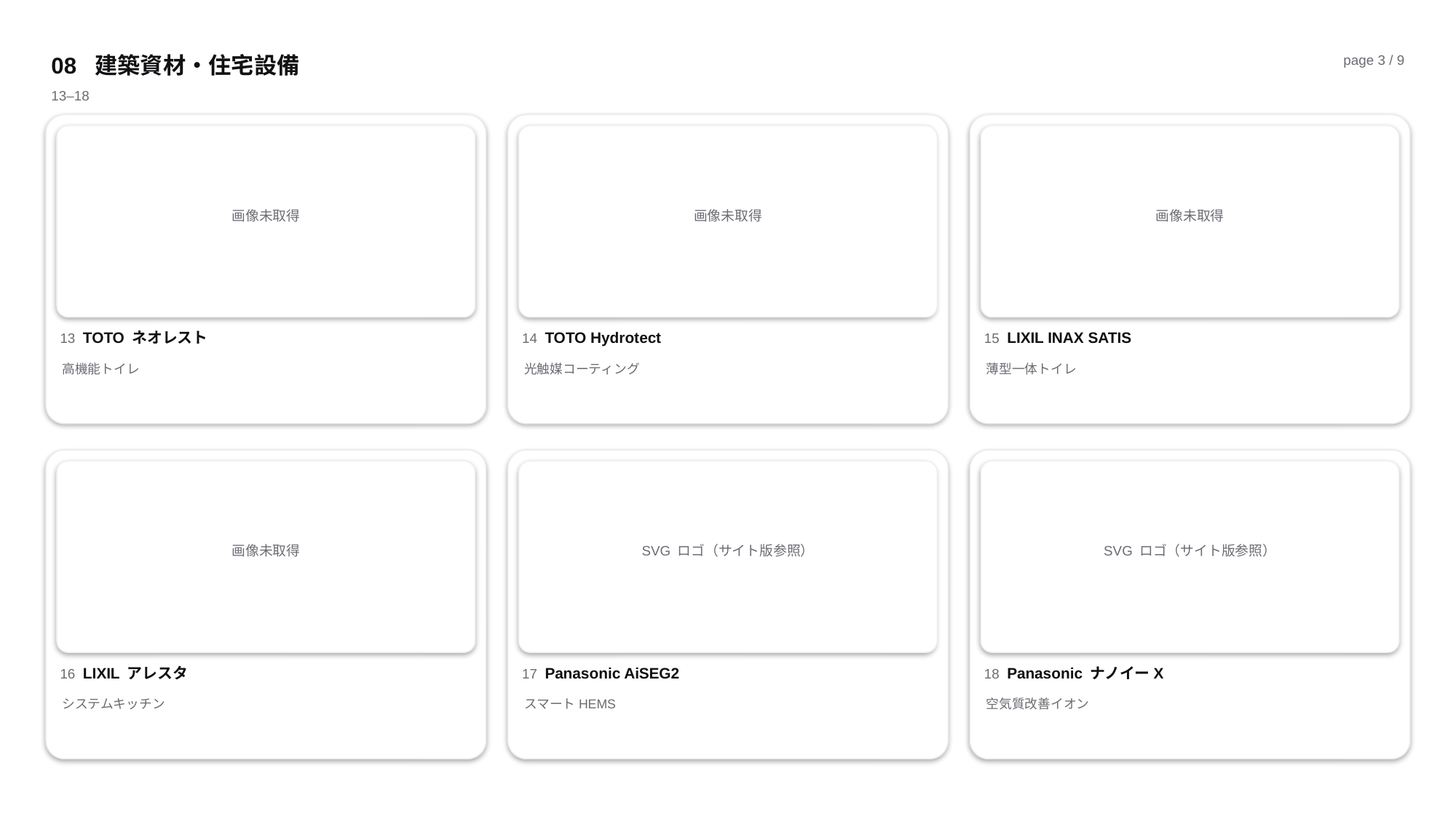

08  建築資材・住宅設備
page 3 / 9
13–18

画像未取得
画像未取得
画像未取得
13  TOTO ネオレスト
14  TOTO Hydrotect
15  LIXIL INAX SATIS
高機能トイレ
光触媒コーティング
薄型一体トイレ

画像未取得
SVG ロゴ（サイト版参照）
SVG ロゴ（サイト版参照）
16  LIXIL アレスタ
17  Panasonic AiSEG2
18  Panasonic ナノイーX
システムキッチン
スマートHEMS
空気質改善イオン